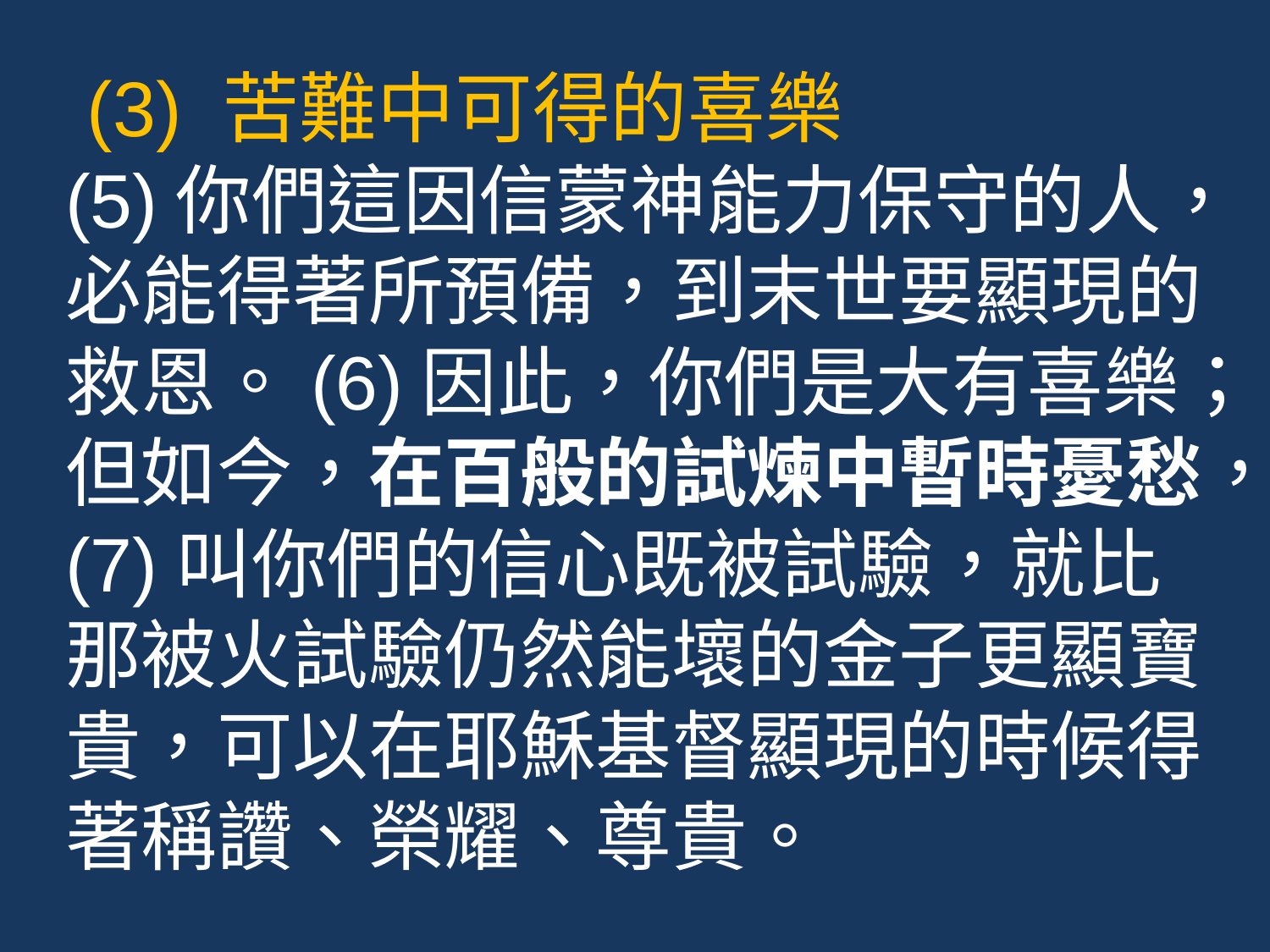

(3) 苦難中可得的喜樂
(5)你們這因信蒙神能力保守的人，必能得著所預備，到末世要顯現的救恩。(6)因此，你們是大有喜樂；但如今，在百般的試煉中暫時憂愁，(7)叫你們的信心既被試驗，就比那被火試驗仍然能壞的金子更顯寶貴，可以在耶穌基督顯現的時候得著稱讚、榮耀、尊貴。